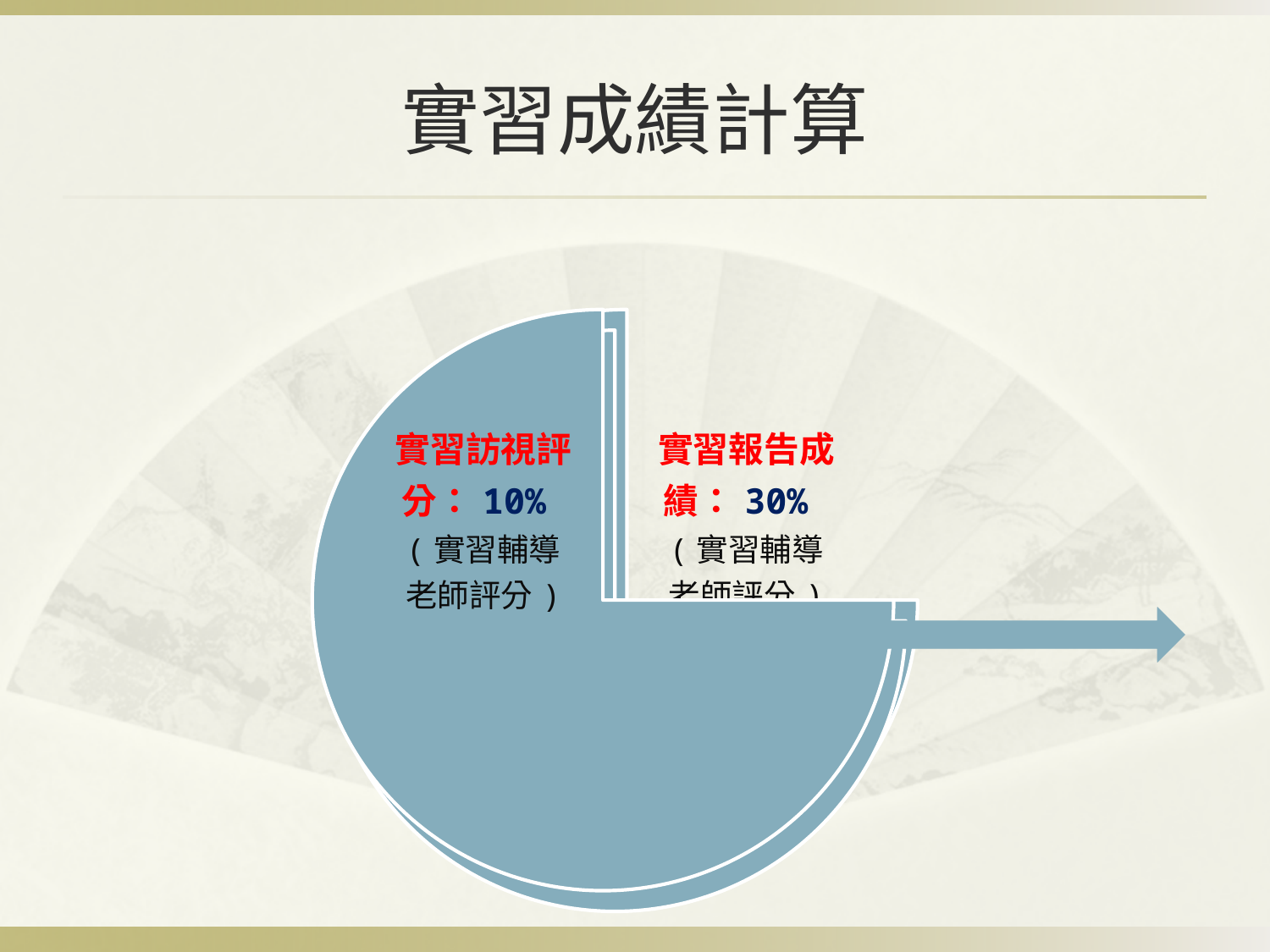

# 實習成績計算
實習報告成績：30%
(實習輔導老師評分)
實習機構評分：60%
實習訪視評分：10%
(實習輔導老師評分)